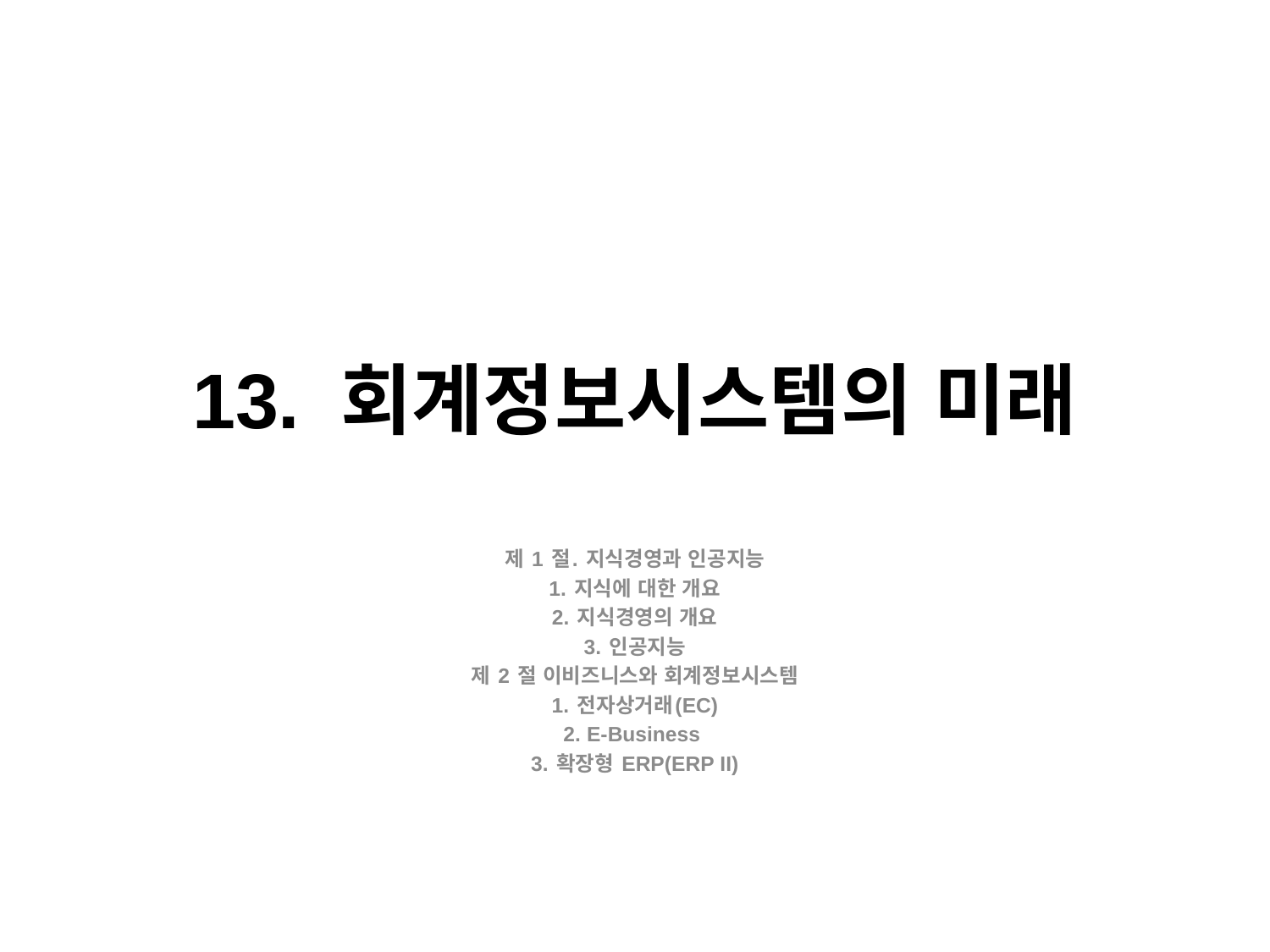

# 13. 회계정보시스템의 미래
제 1 절. 지식경영과 인공지능
1. 지식에 대한 개요
2. 지식경영의 개요
3. 인공지능
제 2 절 이비즈니스와 회계정보시스템
1. 전자상거래(EC)
2. E-Business
3. 확장형 ERP(ERP II)